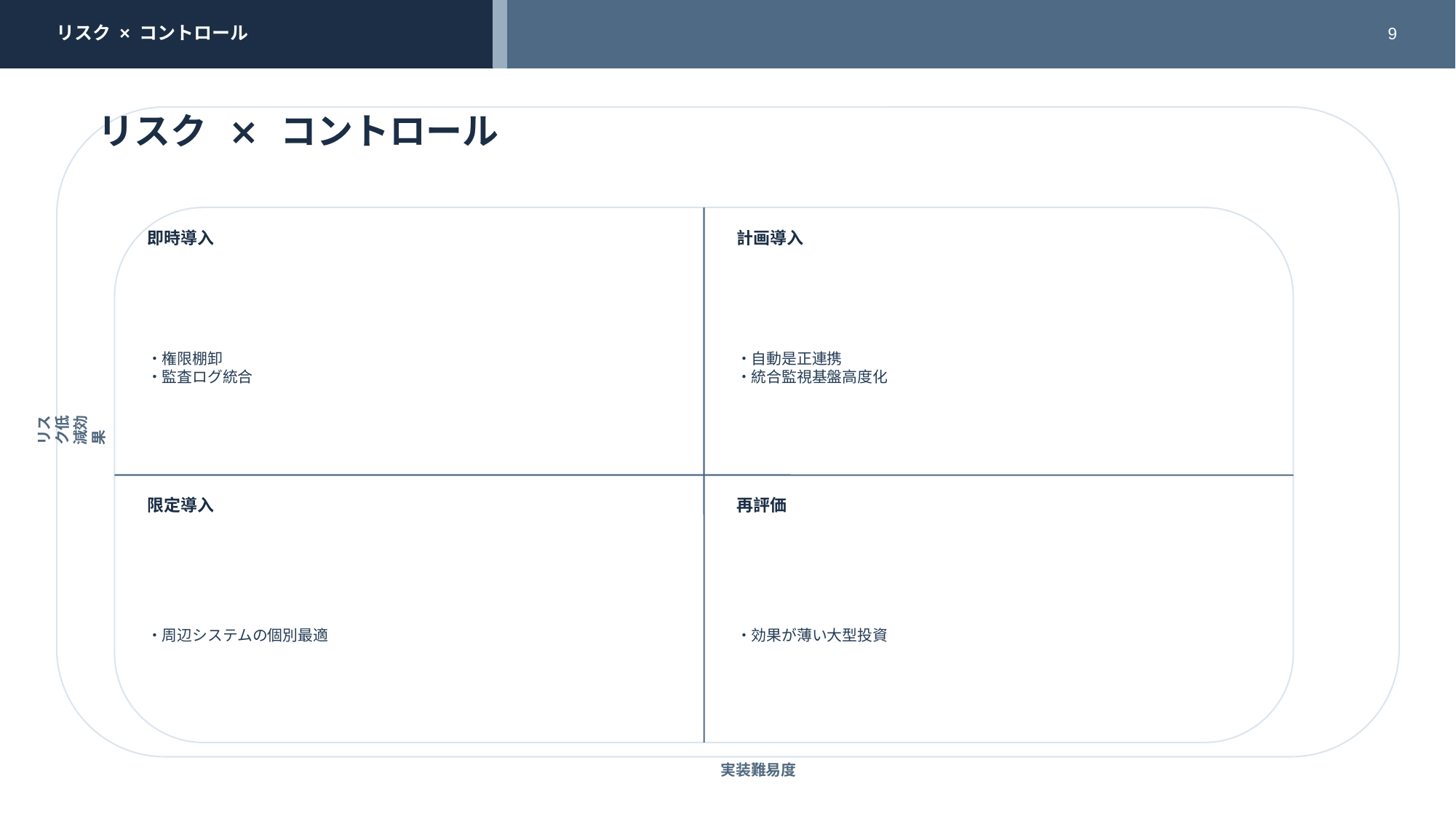

リスク × コントロール
9
リスク × コントロール

即時導入
計画導入
・権限棚卸
・監査ログ統合
・自動是正連携
・統合監視基盤高度化
リスク低減効果

限定導入
再評価
・周辺システムの個別最適
・効果が薄い大型投資
実装難易度